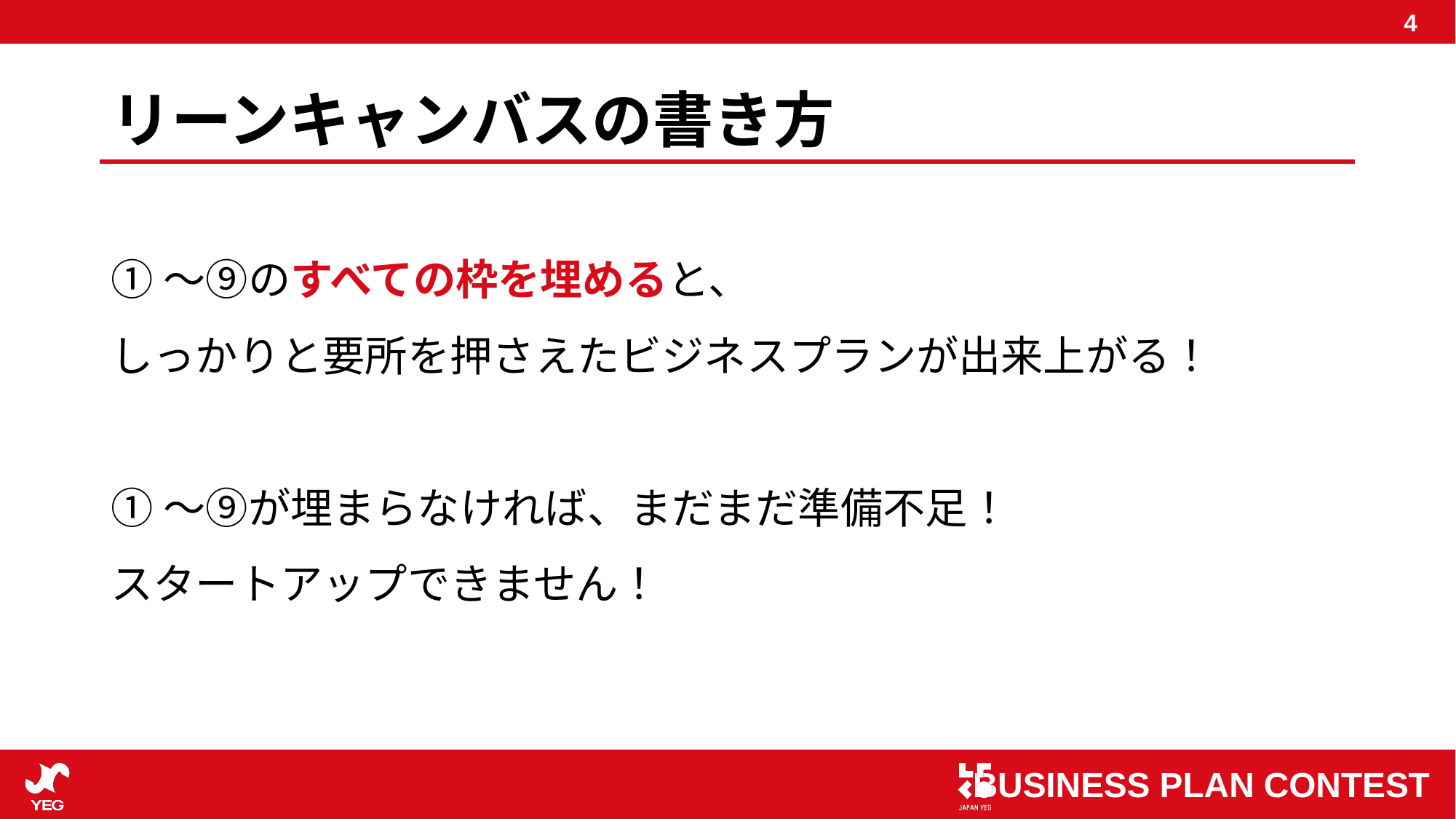

4
# リーンキャンバスの書き方
①～⑨のすべての枠を埋めると、
しっかりと要所を押さえたビジネスプランが出来上がる！

①～⑨が埋まらなければ、まだまだ準備不足！
スタートアップできません！